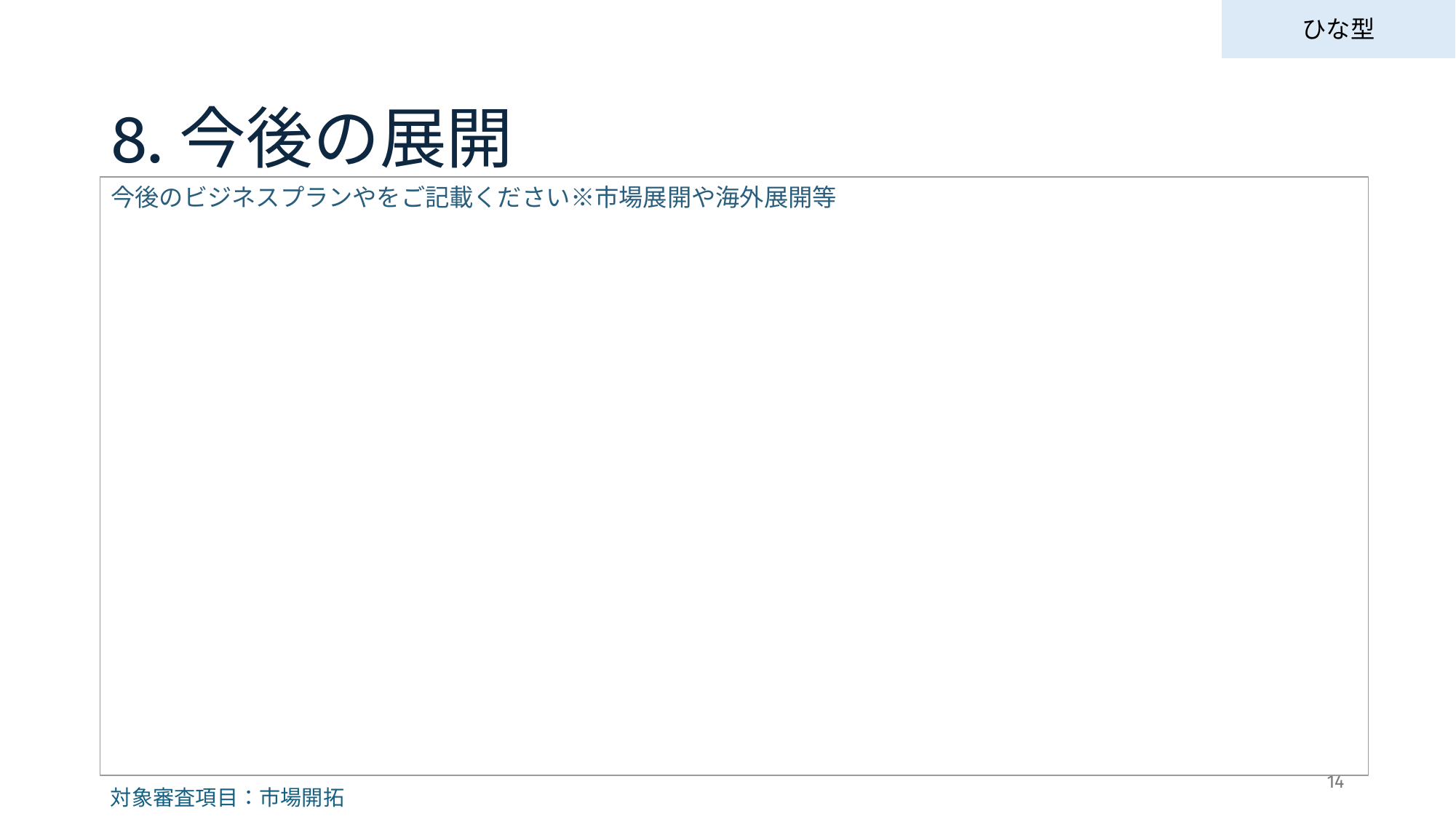

ひな型
8.今後の展開
今後のビジネスプランやをご記載ください※市場展開や海外展開等

対象審査項目：市場開拓